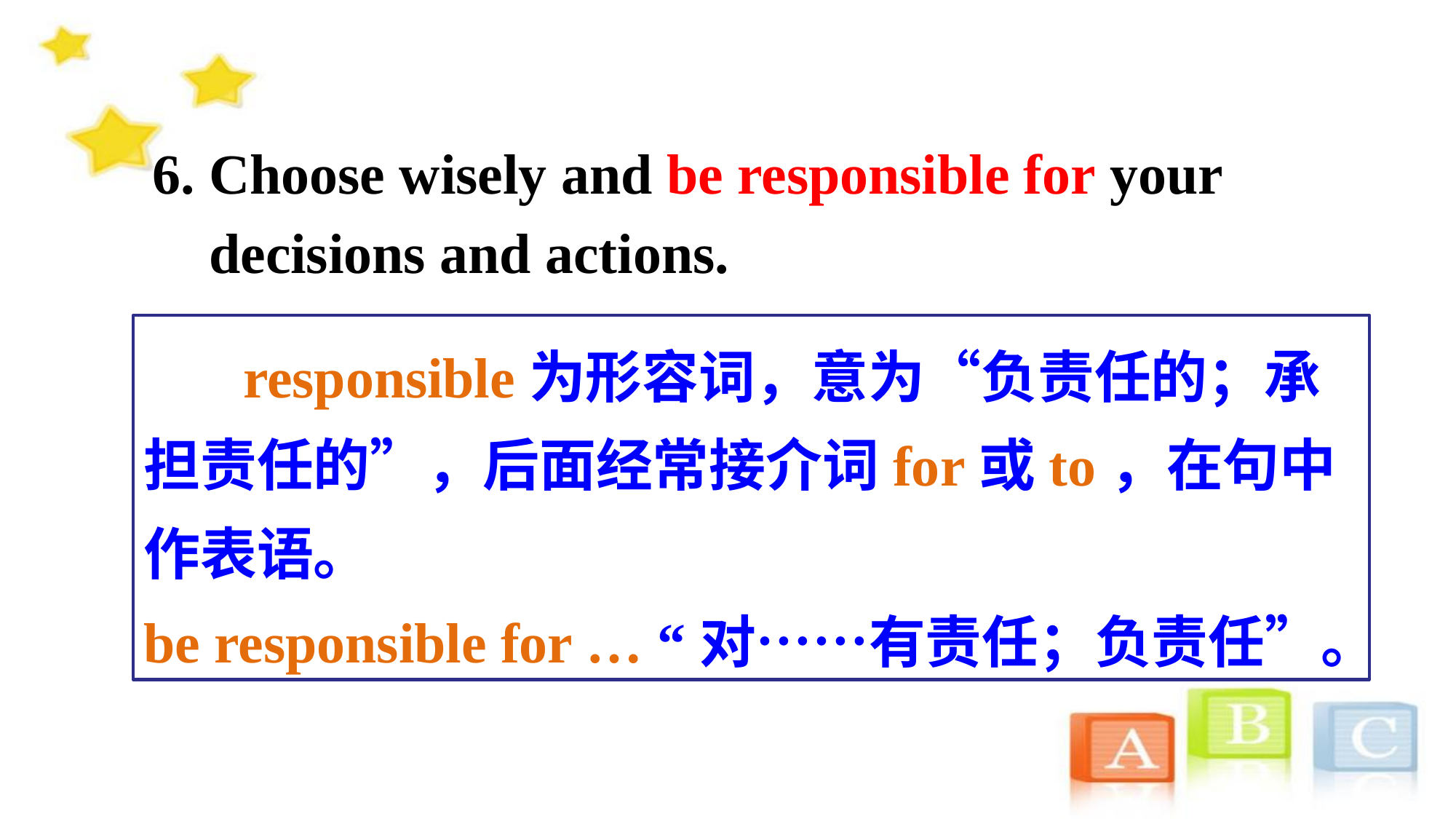

6. Choose wisely and be responsible for your
    decisions and actions.
       responsible为形容词，意为“负责任的；承担责任的”，后面经常接介词for或to，在句中作表语。
be responsible for … “对……有责任；负责任”。